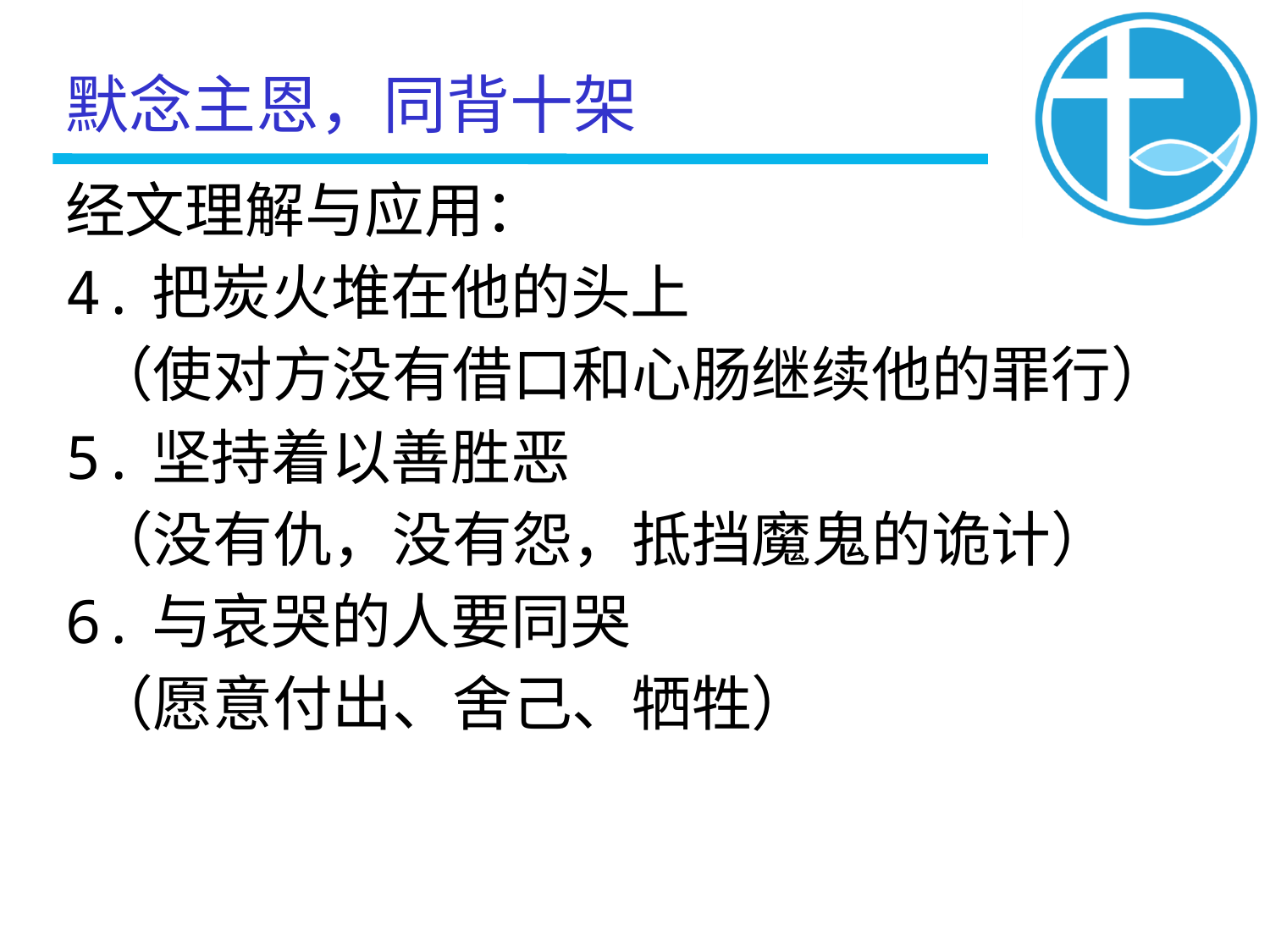

默念主恩，同背十架
经文理解与应用：
4.把炭火堆在他的头上
 （使对方没有借口和心肠继续他的罪行）
5.坚持着以善胜恶
 （没有仇，没有怨，抵挡魔鬼的诡计）
6.与哀哭的人要同哭
 （愿意付出、舍己、牺牲）